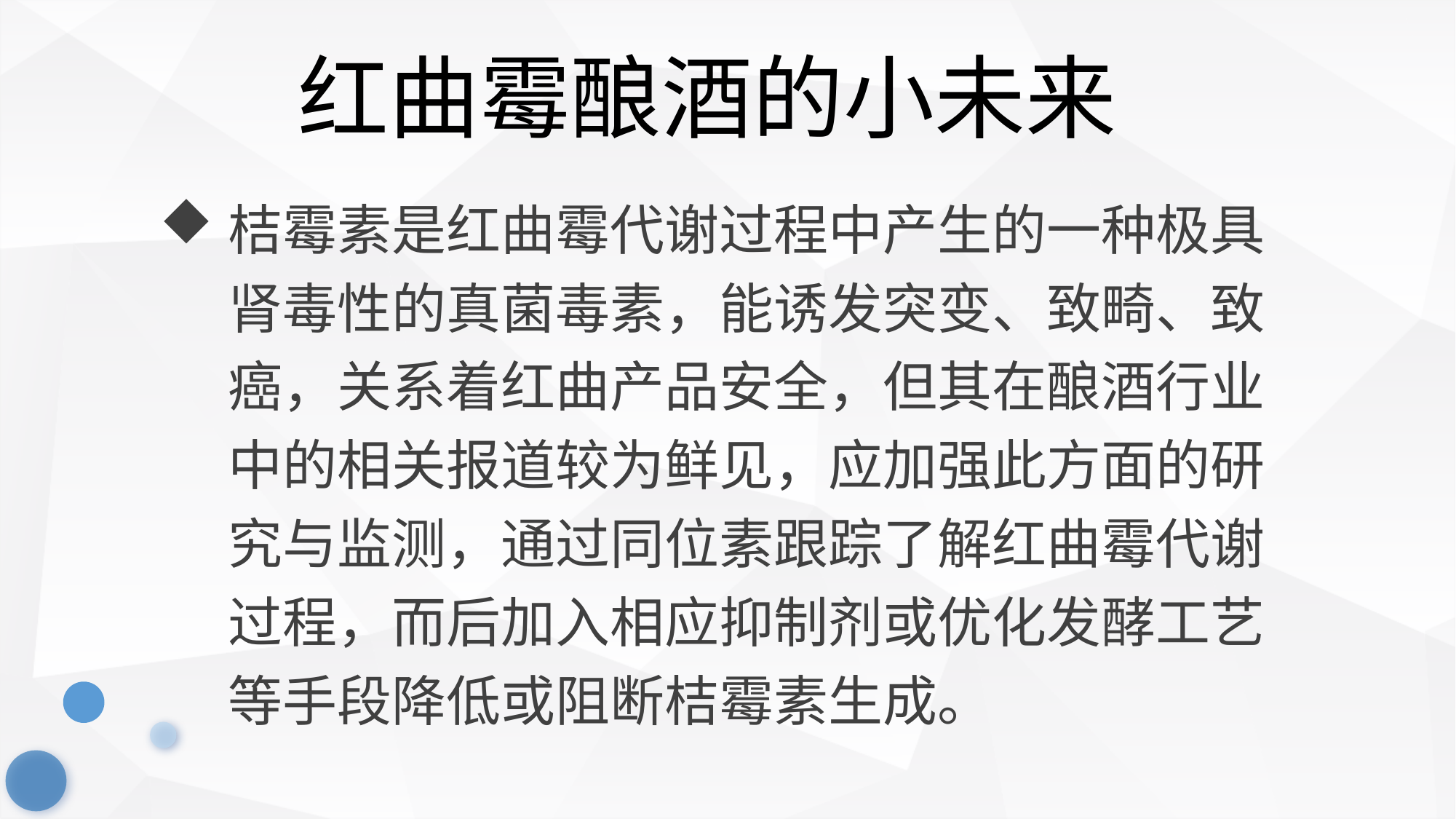

红曲霉酿酒的小未来
桔霉素是红曲霉代谢过程中产生的一种极具肾毒性的真菌毒素，能诱发突变、致畸、致癌，关系着红曲产品安全，但其在酿酒行业中的相关报道较为鲜见，应加强此方面的研究与监测，通过同位素跟踪了解红曲霉代谢过程，而后加入相应抑制剂或优化发酵工艺等手段降低或阻断桔霉素生成。